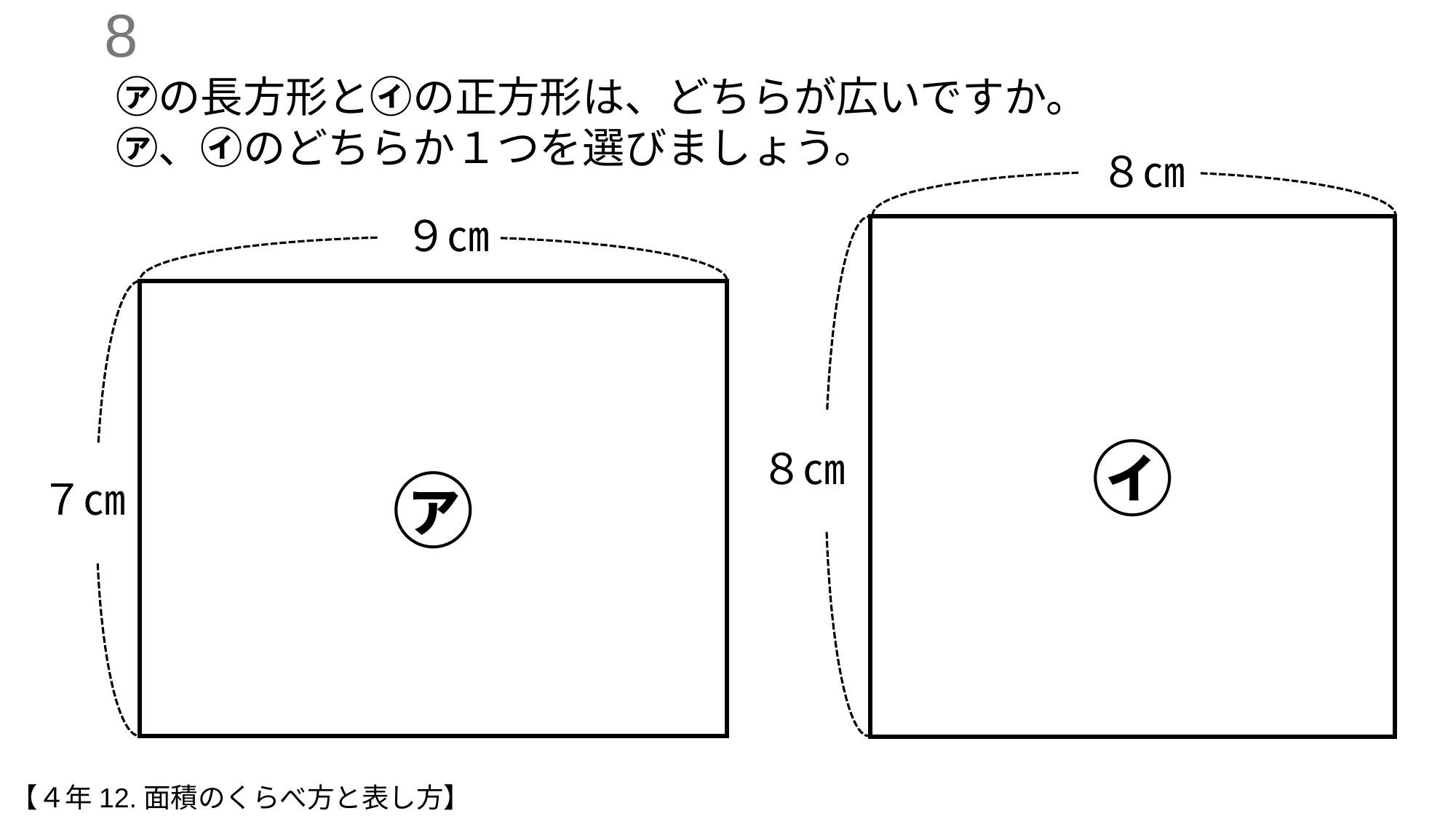

8
㋐の長方形と㋑の正方形は、どちらが広いですか。
㋐、㋑のどちらか１つを選びましょう。
８㎝

９㎝
㋑

㋐

８㎝

７㎝
【４年12.面積のくらべ方と表し方】